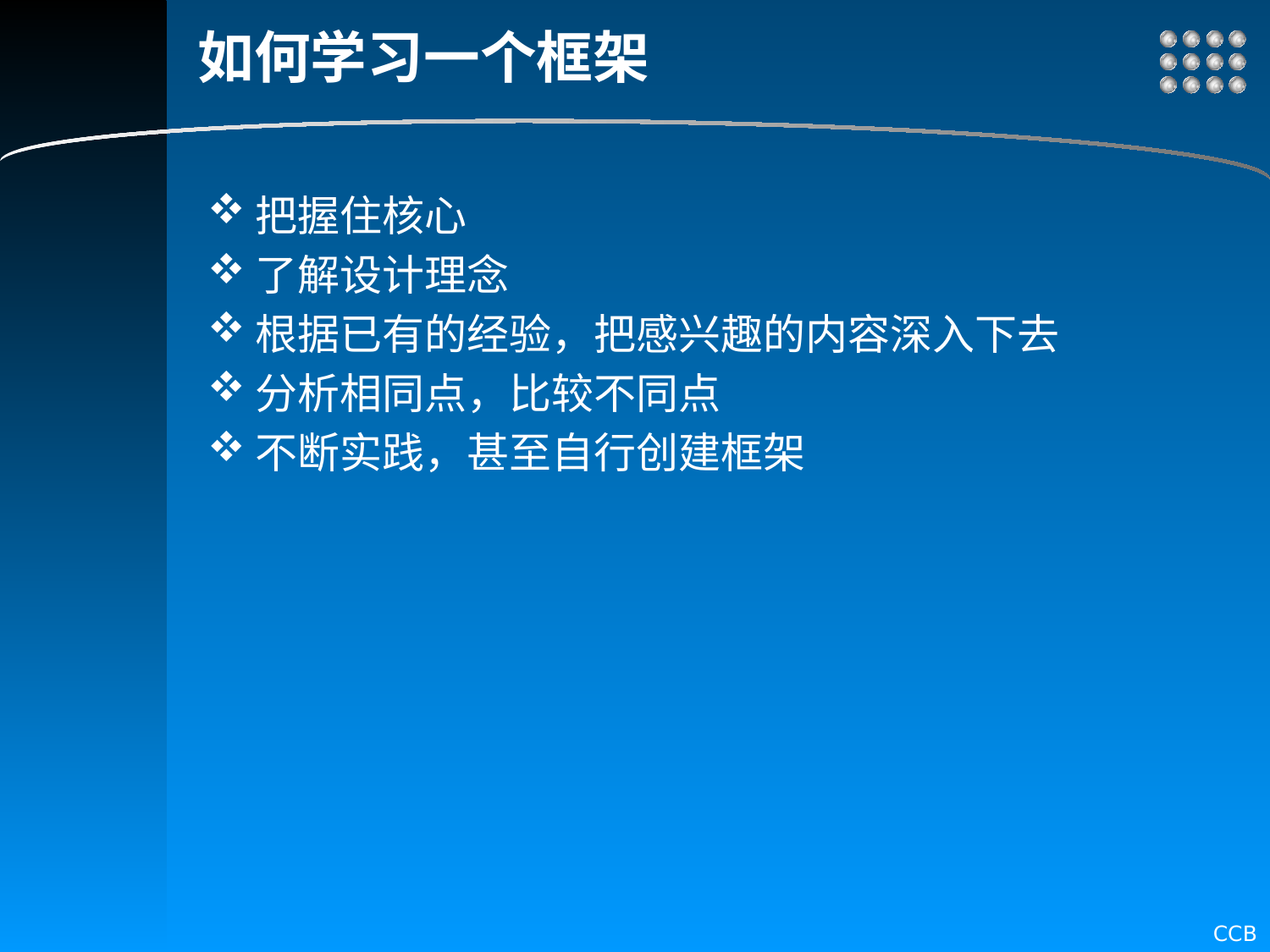

# 如何学习一个框架
把握住核心
了解设计理念
根据已有的经验，把感兴趣的内容深入下去
分析相同点，比较不同点
不断实践，甚至自行创建框架